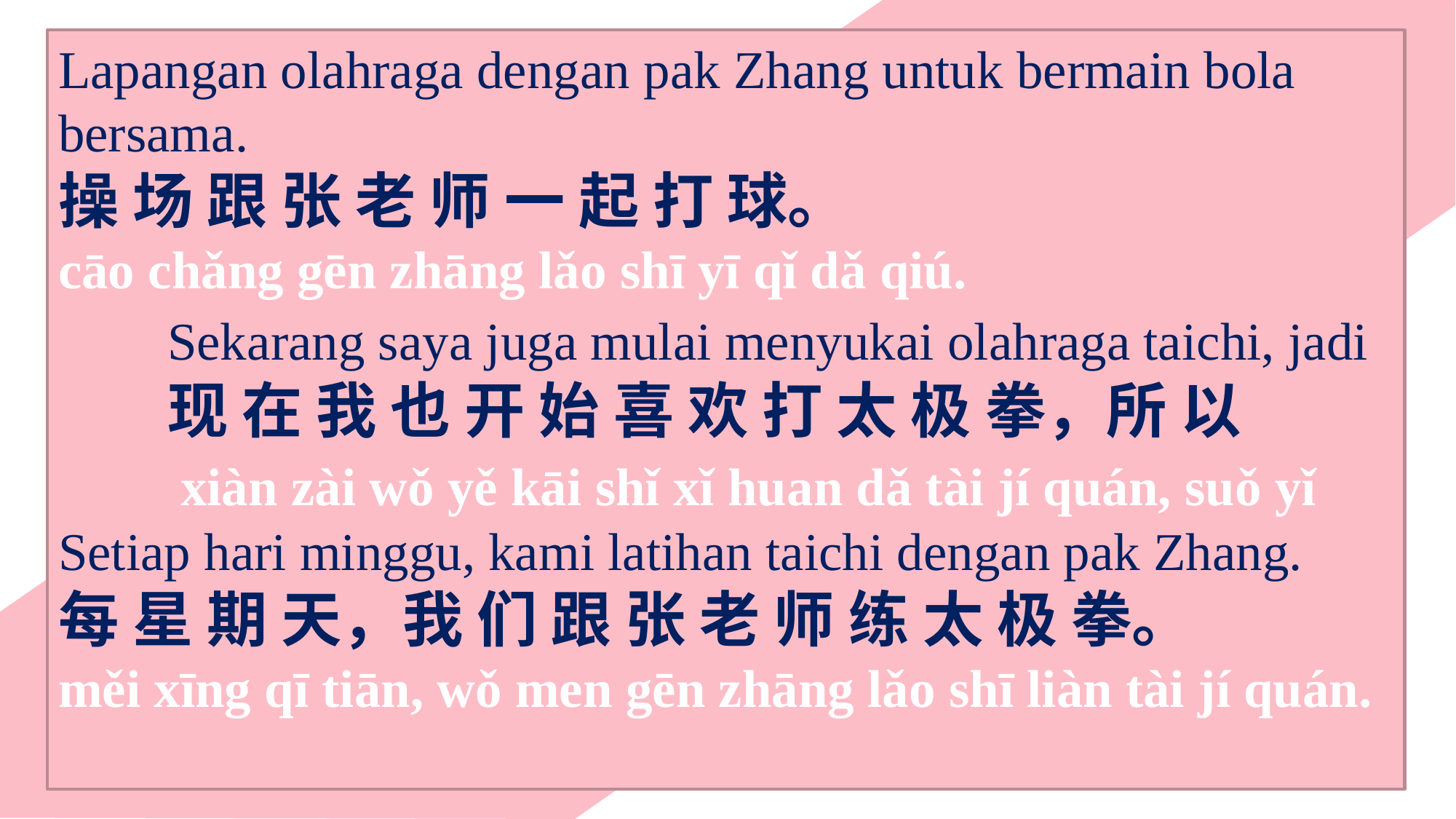

Lapangan olahraga dengan pak Zhang untuk bermain bola bersama.
操 场 跟 张 老 师 一 起 打 球。
cāo chǎng gēn zhāng lǎo shī yī qǐ dǎ qiú.
	Sekarang saya juga mulai menyukai olahraga taichi, jadi
	现 在 我 也 开 始 喜 欢 打 太 极 拳，所 以
	 xiàn zài wǒ yě kāi shǐ xǐ huan dǎ tài jí quán, suǒ yǐ
Setiap hari minggu, kami latihan taichi dengan pak Zhang.
每 星 期 天，我 们 跟 张 老 师 练 太 极 拳。
měi xīng qī tiān, wǒ men gēn zhāng lǎo shī liàn tài jí quán.